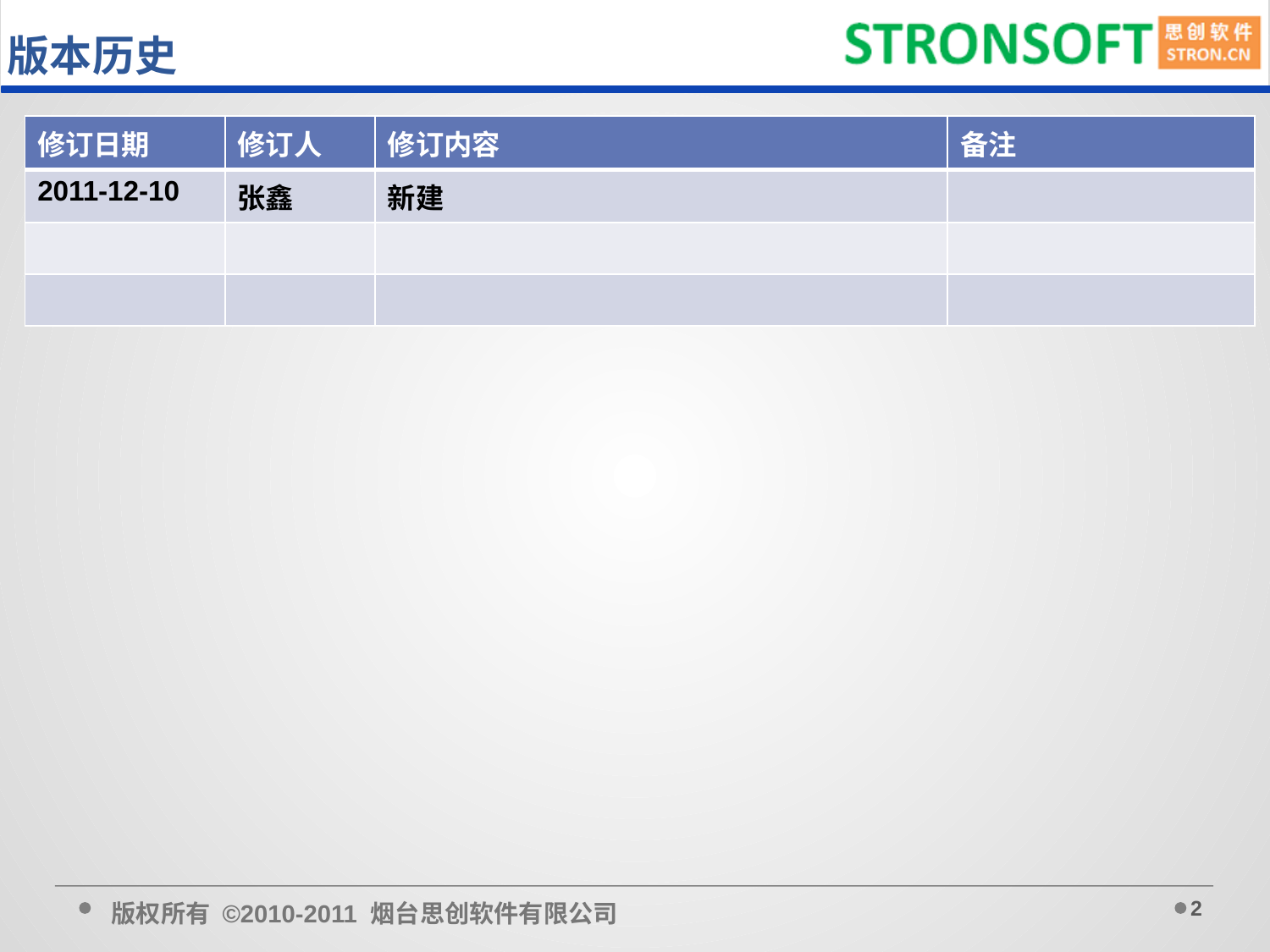

# 版本历史
| 修订日期 | 修订人 | 修订内容 | 备注 |
| --- | --- | --- | --- |
| 2011-12-10 | 张鑫 | 新建 |  |
|  |  |  |  |
|  |  |  |  |
2